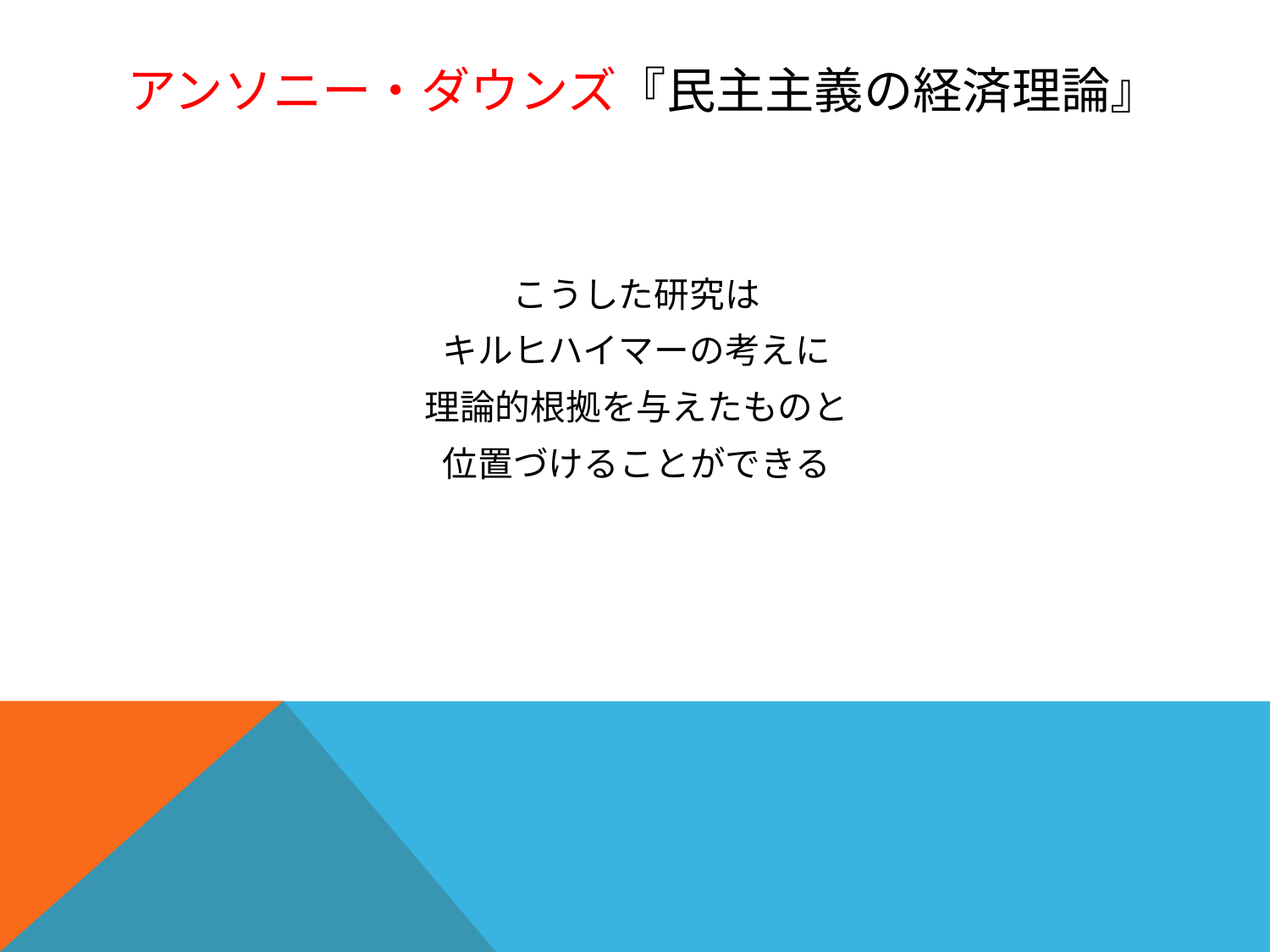

# アンソニー・ダウンズ『民主主義の経済理論』

こうした研究は
キルヒハイマーの考えに
理論的根拠を与えたものと
位置づけることができる